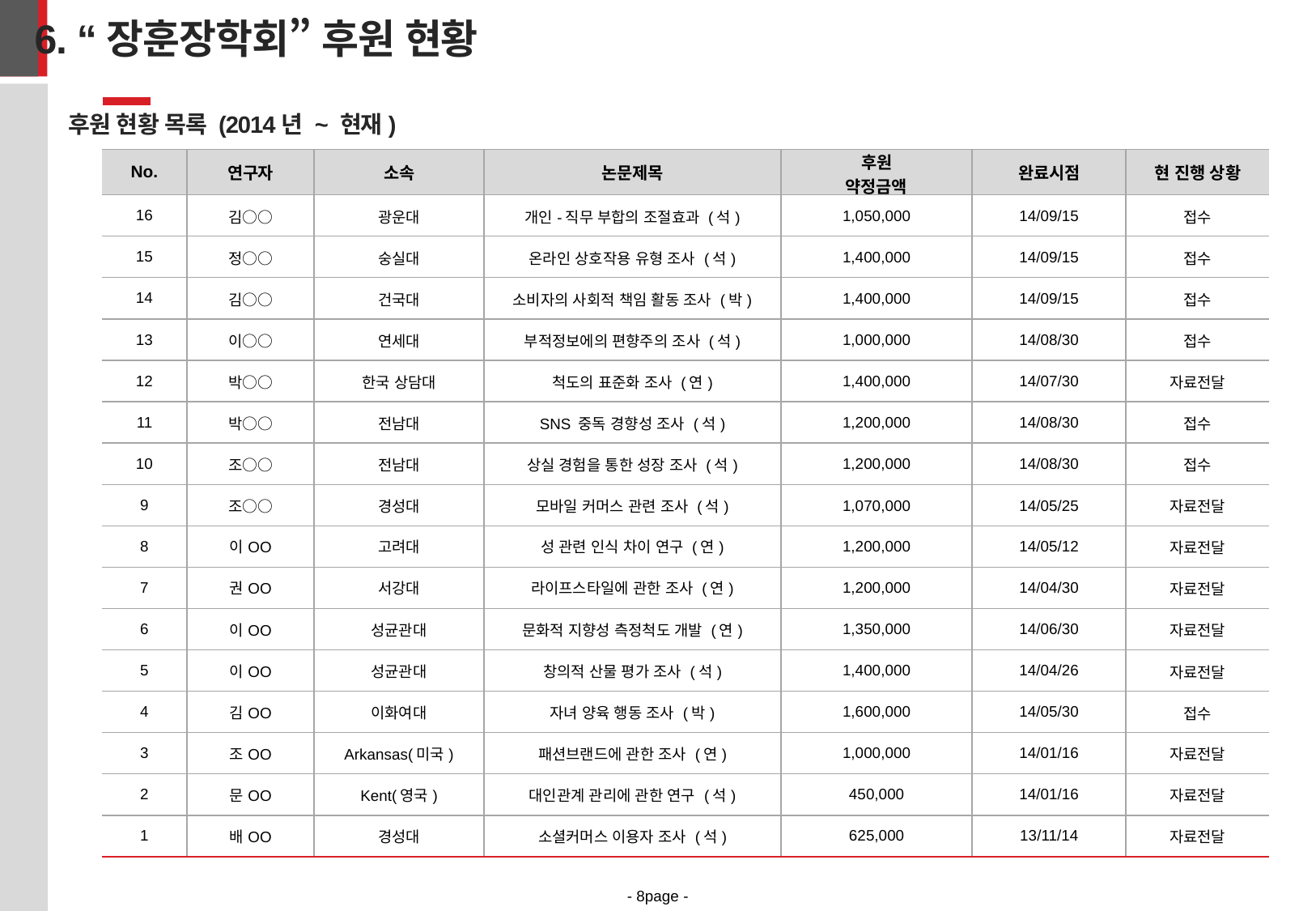

6. “장훈장학회” 후원 현황
후원 현황 목록 (2014년 ~ 현재)
| No. | 연구자 | 소속 | 논문제목 | 후원 약정금액 | 완료시점 | 현 진행 상황 |
| --- | --- | --- | --- | --- | --- | --- |
| 16 | 김○○ | 광운대 | 개인-직무 부합의 조절효과 (석) | 1,050,000 | 14/09/15 | 접수 |
| 15 | 정○○ | 숭실대 | 온라인 상호작용 유형 조사 (석) | 1,400,000 | 14/09/15 | 접수 |
| 14 | 김○○ | 건국대 | 소비자의 사회적 책임 활동 조사 (박) | 1,400,000 | 14/09/15 | 접수 |
| 13 | 이○○ | 연세대 | 부적정보에의 편향주의 조사 (석) | 1,000,000 | 14/08/30 | 접수 |
| 12 | 박○○ | 한국 상담대 | 척도의 표준화 조사 (연) | 1,400,000 | 14/07/30 | 자료전달 |
| 11 | 박○○ | 전남대 | SNS 중독 경향성 조사 (석) | 1,200,000 | 14/08/30 | 접수 |
| 10 | 조○○ | 전남대 | 상실 경험을 통한 성장 조사 (석) | 1,200,000 | 14/08/30 | 접수 |
| 9 | 조○○ | 경성대 | 모바일 커머스 관련 조사 (석) | 1,070,000 | 14/05/25 | 자료전달 |
| 8 | 이OO | 고려대 | 성 관련 인식 차이 연구 (연) | 1,200,000 | 14/05/12 | 자료전달 |
| 7 | 권OO | 서강대 | 라이프스타일에 관한 조사 (연) | 1,200,000 | 14/04/30 | 자료전달 |
| 6 | 이OO | 성균관대 | 문화적 지향성 측정척도 개발 (연) | 1,350,000 | 14/06/30 | 자료전달 |
| 5 | 이OO | 성균관대 | 창의적 산물 평가 조사 (석) | 1,400,000 | 14/04/26 | 자료전달 |
| 4 | 김OO | 이화여대 | 자녀 양육 행동 조사 (박) | 1,600,000 | 14/05/30 | 접수 |
| 3 | 조OO | Arkansas(미국) | 패션브랜드에 관한 조사 (연) | 1,000,000 | 14/01/16 | 자료전달 |
| 2 | 문OO | Kent(영국) | 대인관계 관리에 관한 연구 (석) | 450,000 | 14/01/16 | 자료전달 |
| 1 | 배OO | 경성대 | 소셜커머스 이용자 조사 (석) | 625,000 | 13/11/14 | 자료전달 |